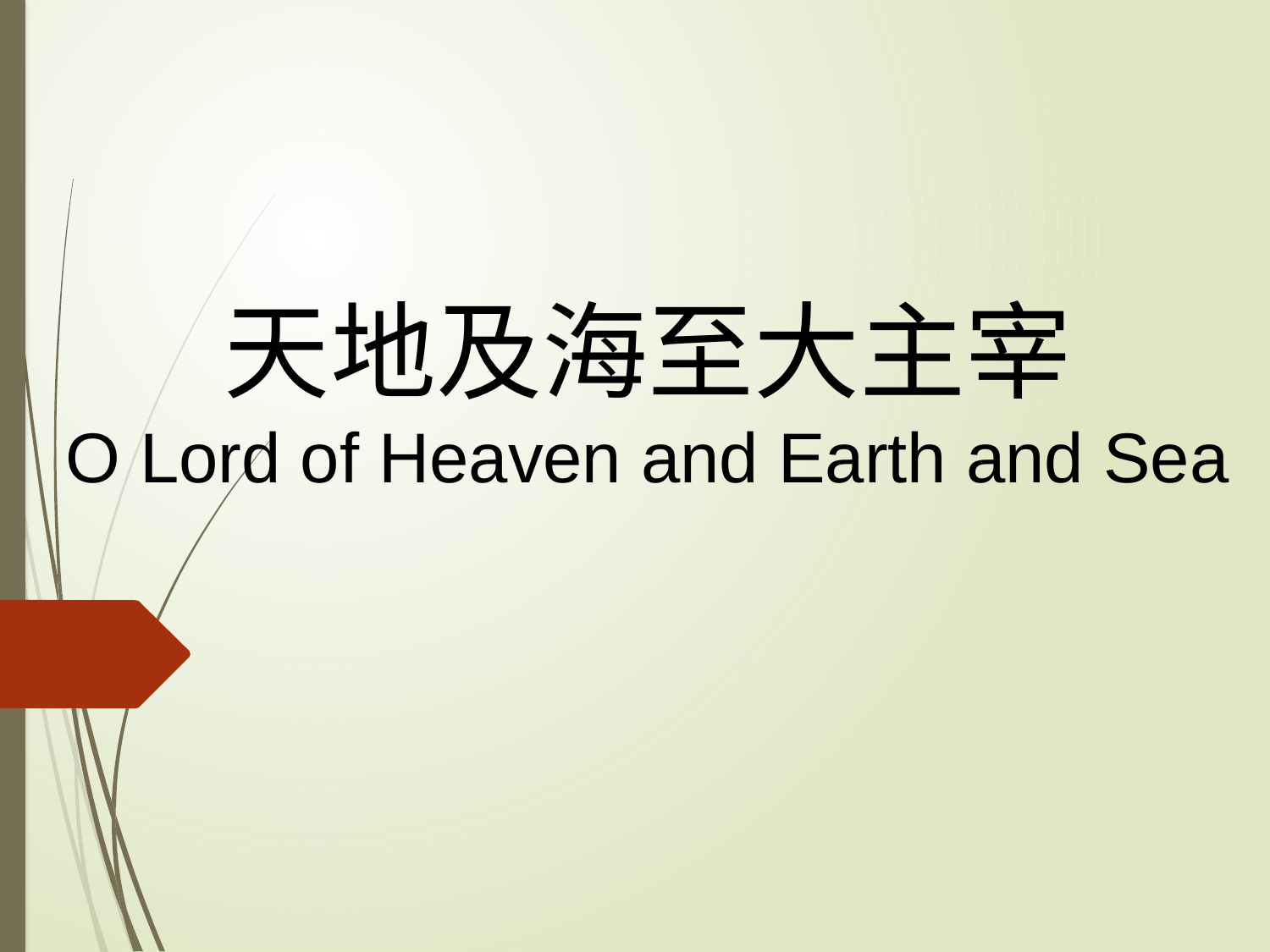

# 天地及海至大主宰 O Lord of Heaven and Earth and Sea